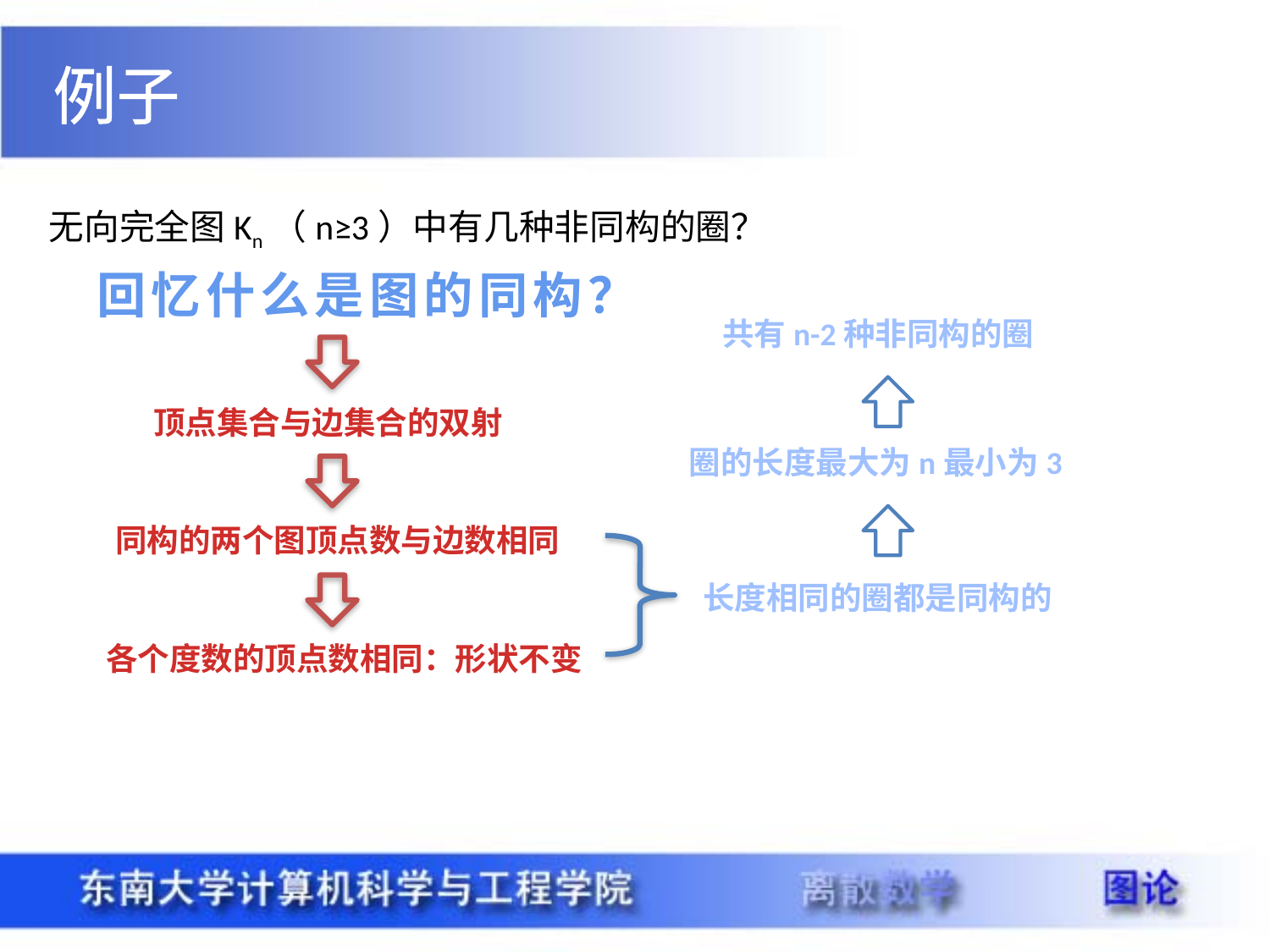

例子
无向完全图Kn（n≥3）中有几种非同构的圈？
回忆什么是图的同构？
共有n-2种非同构的圈

顶点集合与边集合的双射
圈的长度最大为n最小为3

同构的两个图顶点数与边数相同

长度相同的圈都是同构的

各个度数的顶点数相同：形状不变